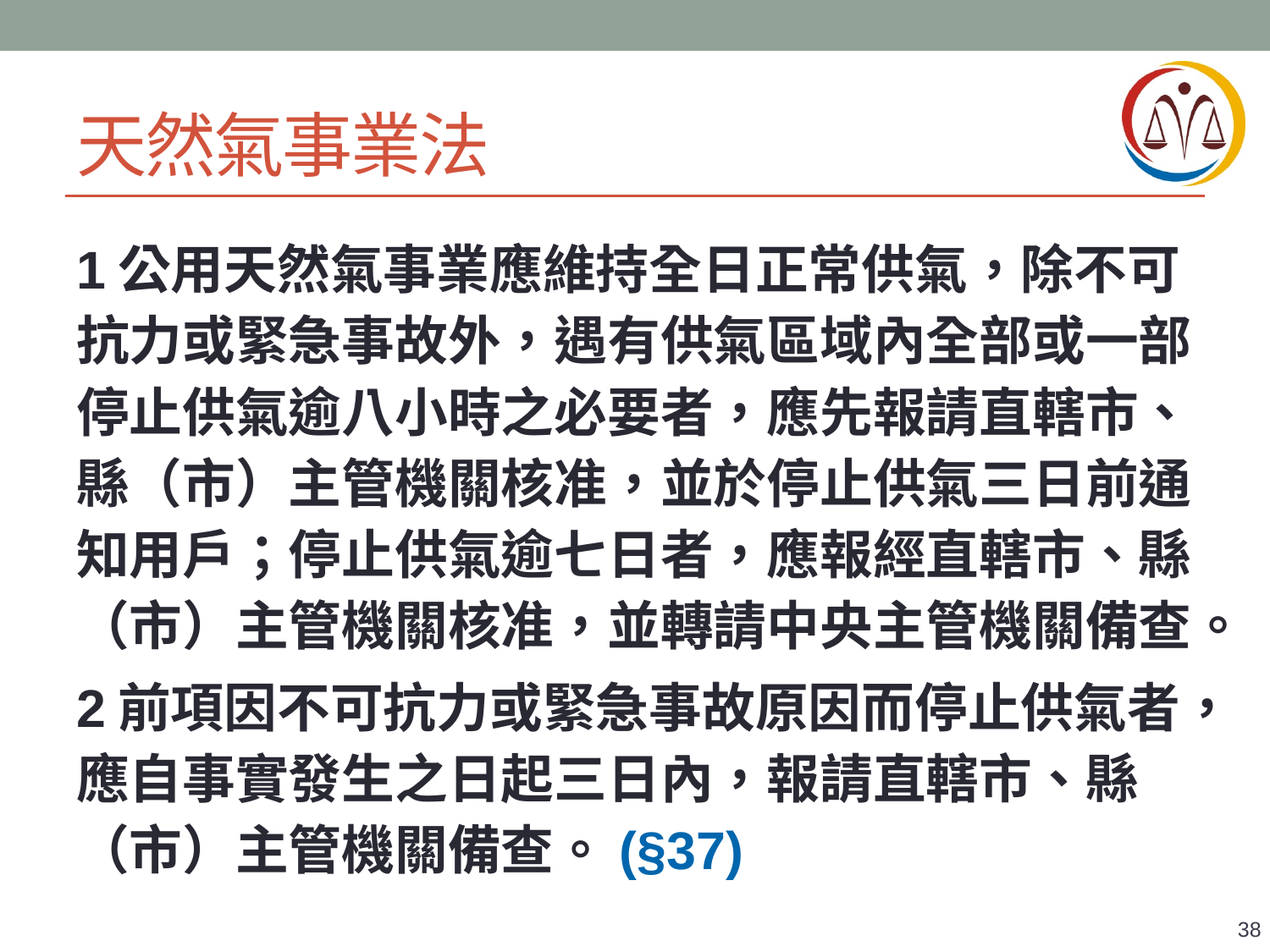

# 天然氣事業法
1公用天然氣事業應維持全日正常供氣，除不可抗力或緊急事故外，遇有供氣區域內全部或一部停止供氣逾八小時之必要者，應先報請直轄市、縣（市）主管機關核准，並於停止供氣三日前通知用戶；停止供氣逾七日者，應報經直轄市、縣（市）主管機關核准，並轉請中央主管機關備查。
2前項因不可抗力或緊急事故原因而停止供氣者，應自事實發生之日起三日內，報請直轄市、縣（市）主管機關備查。(§37)

38